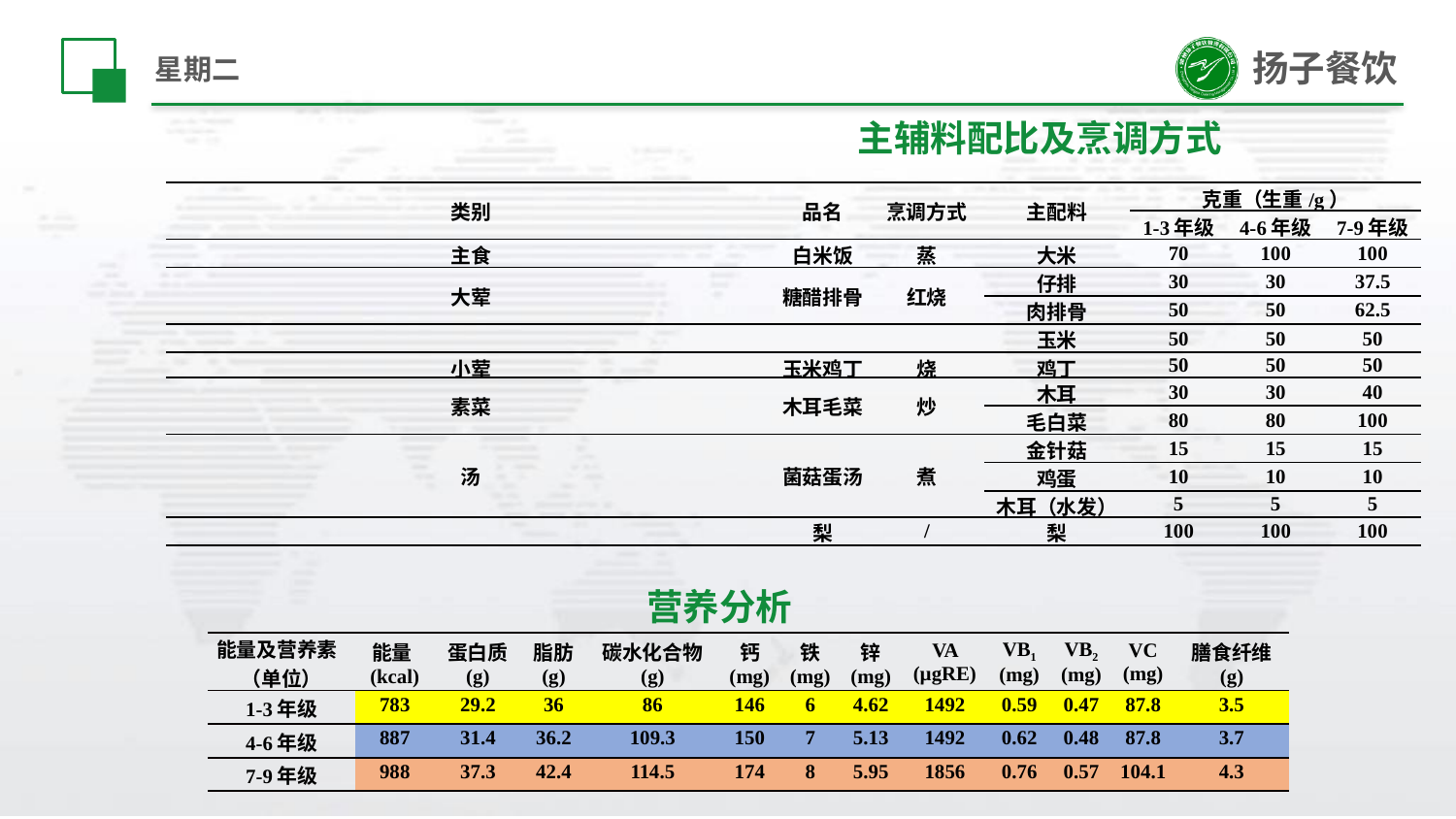

# 星期二
主辅料配比及烹调方式
| 类别 | 品名 | 烹调方式 | 主配料 | 克重（生重/g） |  |  |
| --- | --- | --- | --- | --- | --- | --- |
|  |  |  |  | 1-3年级 | 4-6年级 | 7-9年级 |
| 主食 | 白米饭 | 蒸 | 大米 | 70 | 100 | 100 |
| 大荤 | 糖醋排骨 | 红烧 | 仔排 | 30 | 30 | 37.5 |
|  |  |  | 肉排骨 | 50 | 50 | 62.5 |
|  |  |  | 玉米 | 50 | 50 | 50 |
| 小荤 | 玉米鸡丁 | 烧 | 鸡丁 | 50 | 50 | 50 |
| 素菜 | 木耳毛菜 | 炒 | 木耳 | 30 | 30 | 40 |
|  |  |  | 毛白菜 | 80 | 80 | 100 |
| 汤 | 菌菇蛋汤 | 煮 | 金针菇 | 15 | 15 | 15 |
|  |  |  | 鸡蛋 | 10 | 10 | 10 |
|  |  |  | 木耳（水发） | 5 | 5 | 5 |
|  | 梨 | / | 梨 | 100 | 100 | 100 |
营养分析
| 能量及营养素 （单位） | 能量(kcal) | 蛋白质 (g) | 脂肪 (g) | 碳水化合物 (g) | 钙 (mg) | 铁 (mg) | 锌 (mg) | VA (µgRE) | VB1 (mg) | VB2 (mg) | VC (mg) | 膳食纤维 (g) |
| --- | --- | --- | --- | --- | --- | --- | --- | --- | --- | --- | --- | --- |
| 1-3年级 | 783 | 29.2 | 36 | 86 | 146 | 6 | 4.62 | 1492 | 0.59 | 0.47 | 87.8 | 3.5 |
| 4-6年级 | 887 | 31.4 | 36.2 | 109.3 | 150 | 7 | 5.13 | 1492 | 0.62 | 0.48 | 87.8 | 3.7 |
| 7-9年级 | 988 | 37.3 | 42.4 | 114.5 | 174 | 8 | 5.95 | 1856 | 0.76 | 0.57 | 104.1 | 4.3 |